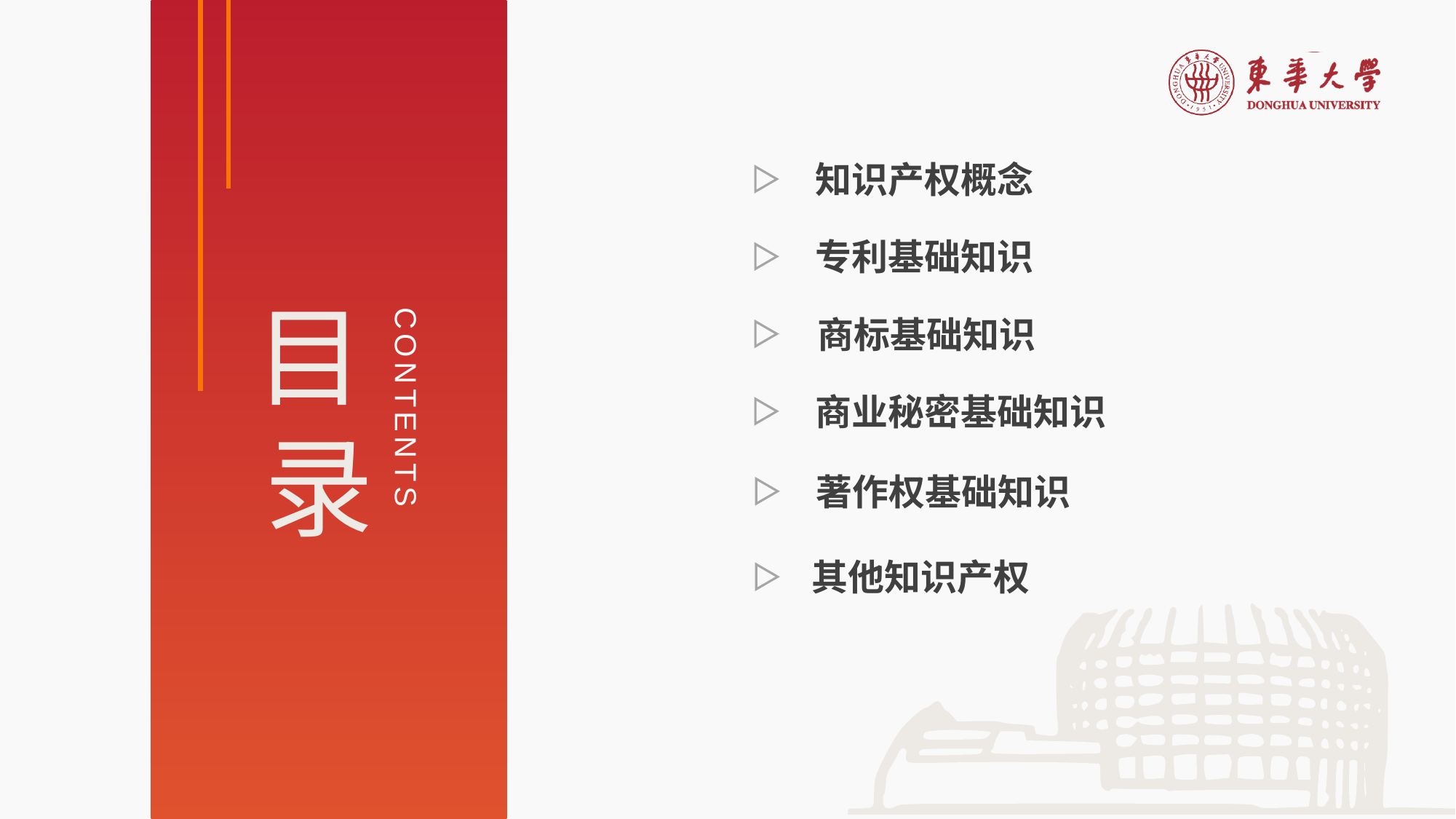

知识产权概念

专利基础知识

商标基础知识

商业秘密基础知识

著作权基础知识

其他知识产权